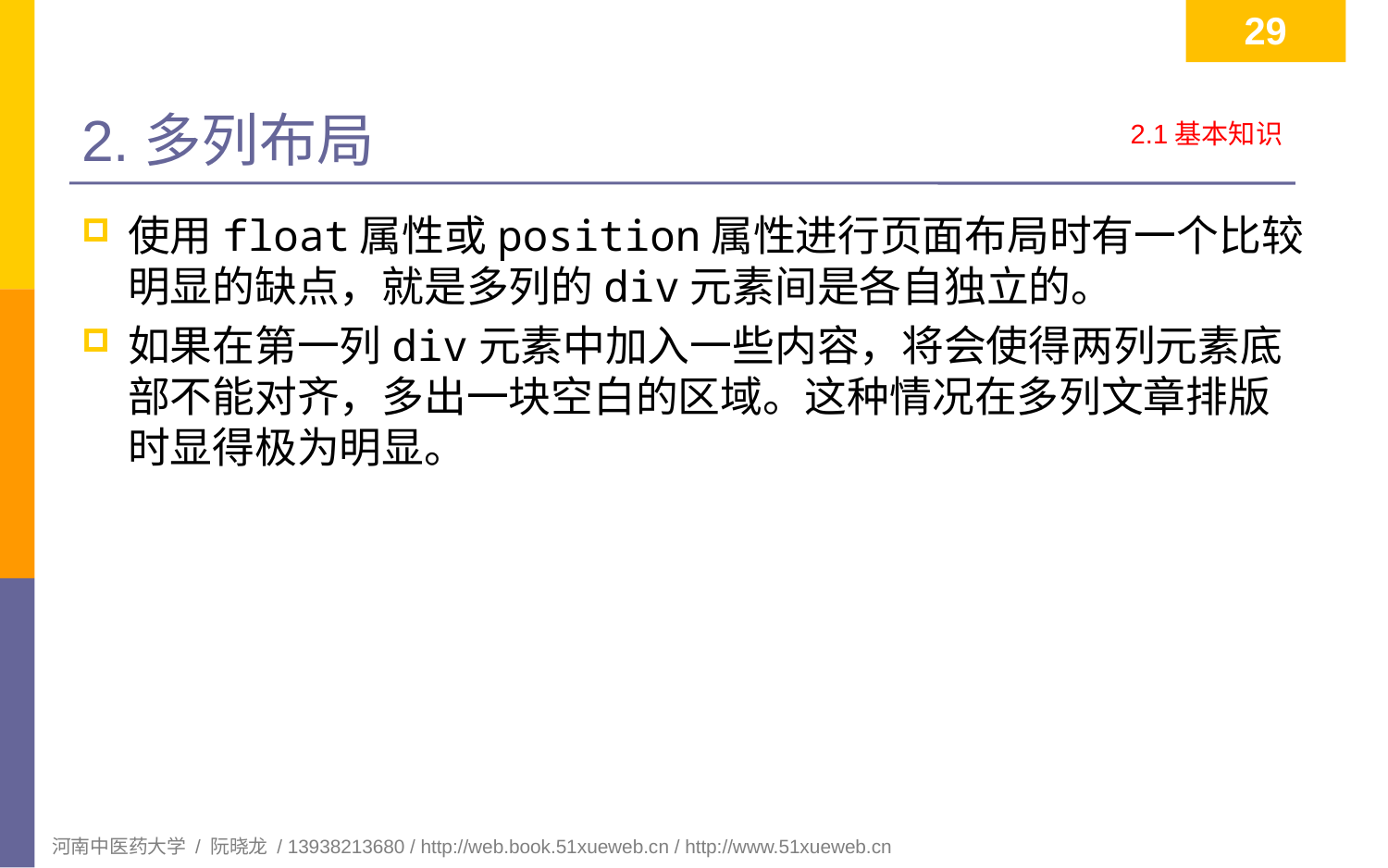

29
# 2.多列布局
2.1基本知识
使用float属性或position属性进行页面布局时有一个比较明显的缺点，就是多列的div元素间是各自独立的。
如果在第一列div元素中加入一些内容，将会使得两列元素底部不能对齐，多出一块空白的区域。这种情况在多列文章排版时显得极为明显。